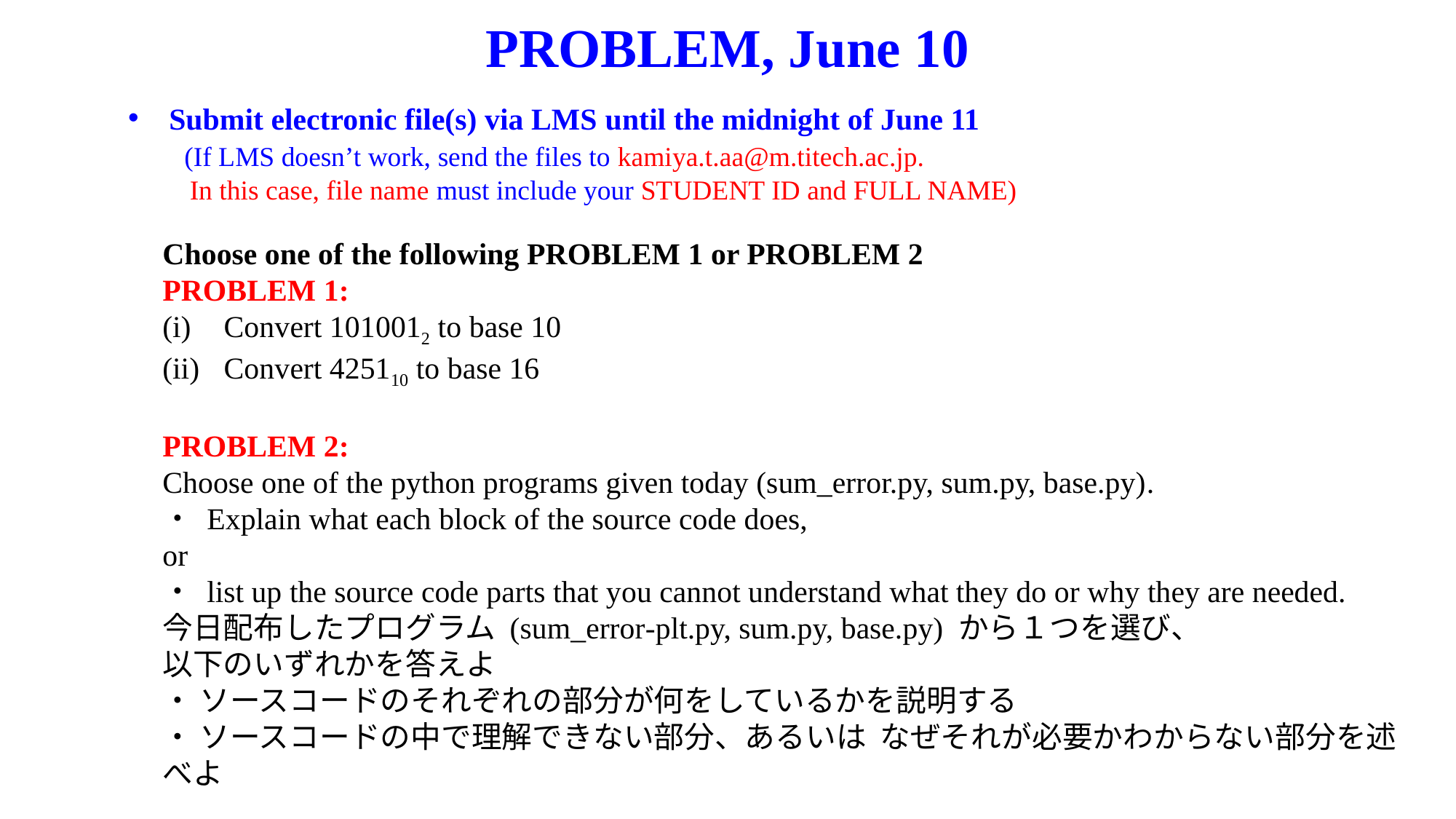

# PROBLEM, June 10
Submit electronic file(s) via LMS until the midnight of June 11
  (If LMS doesn’t work, send the files to kamiya.t.aa@m.titech.ac.jp.
   In this case, file name must include your STUDENT ID and FULL NAME)
Choose one of the following PROBLEM 1 or PROBLEM 2
PROBLEM 1:
Convert 1010012 to base 10
Convert 425110 to base 16

PROBLEM 2:
Choose one of the python programs given today (sum_error.py, sum.py, base.py).
・ Explain what each block of the source code does,
or
・ list up the source code parts that you cannot understand what they do or why they are needed.
今日配布したプログラム (sum_error-plt.py, sum.py, base.py) から１つを選び、
以下のいずれかを答えよ
・ ソースコードのそれぞれの部分が何をしているかを説明する
・ ソースコードの中で理解できない部分、あるいは  なぜそれが必要かわからない部分を述べよ